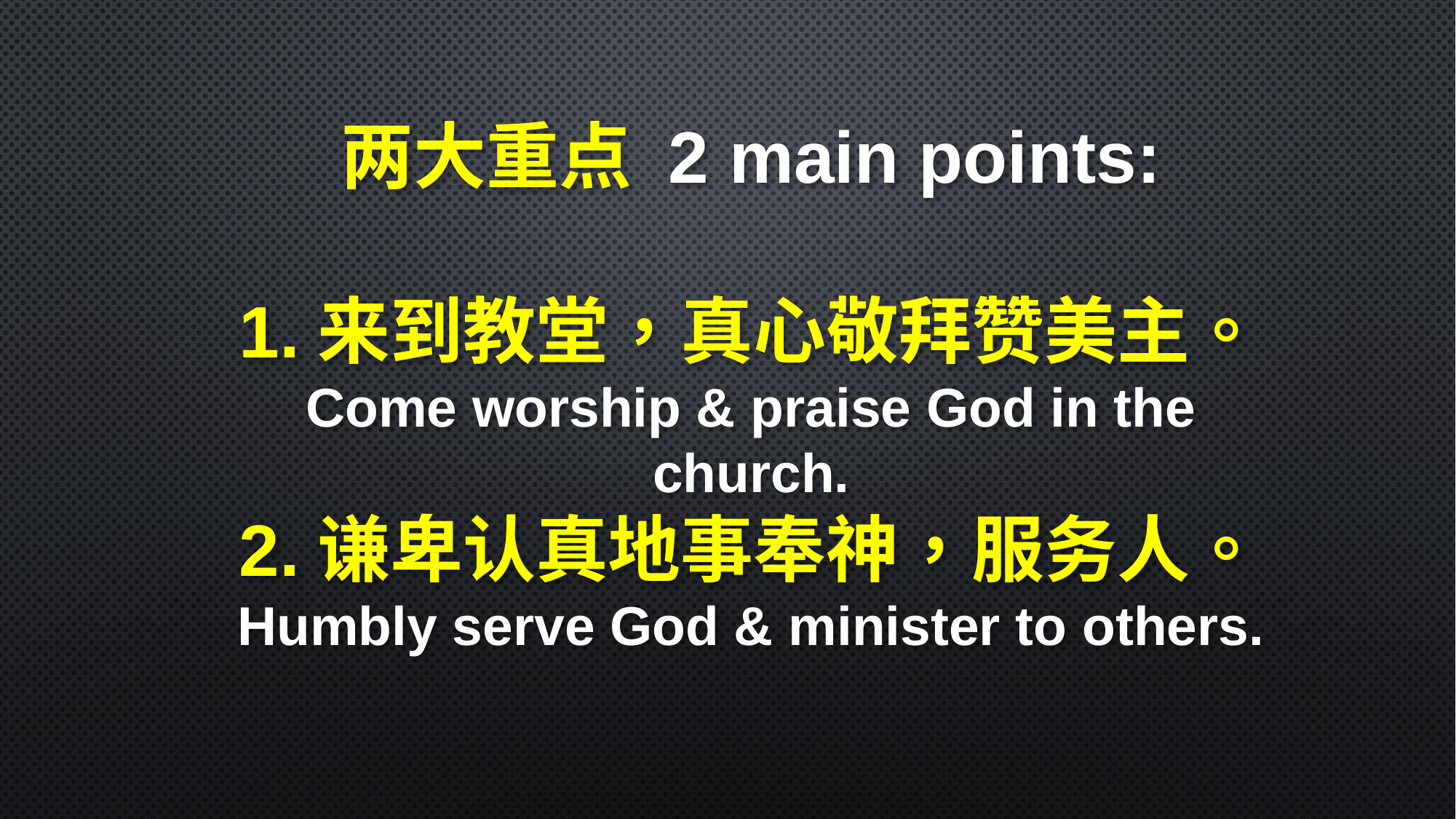

两大重点	2 main points:

1.来到教堂，真心敬拜赞美主。
Come worship & praise God in the church.
2.谦卑认真地事奉神，服务人。
Humbly serve God & minister to others.